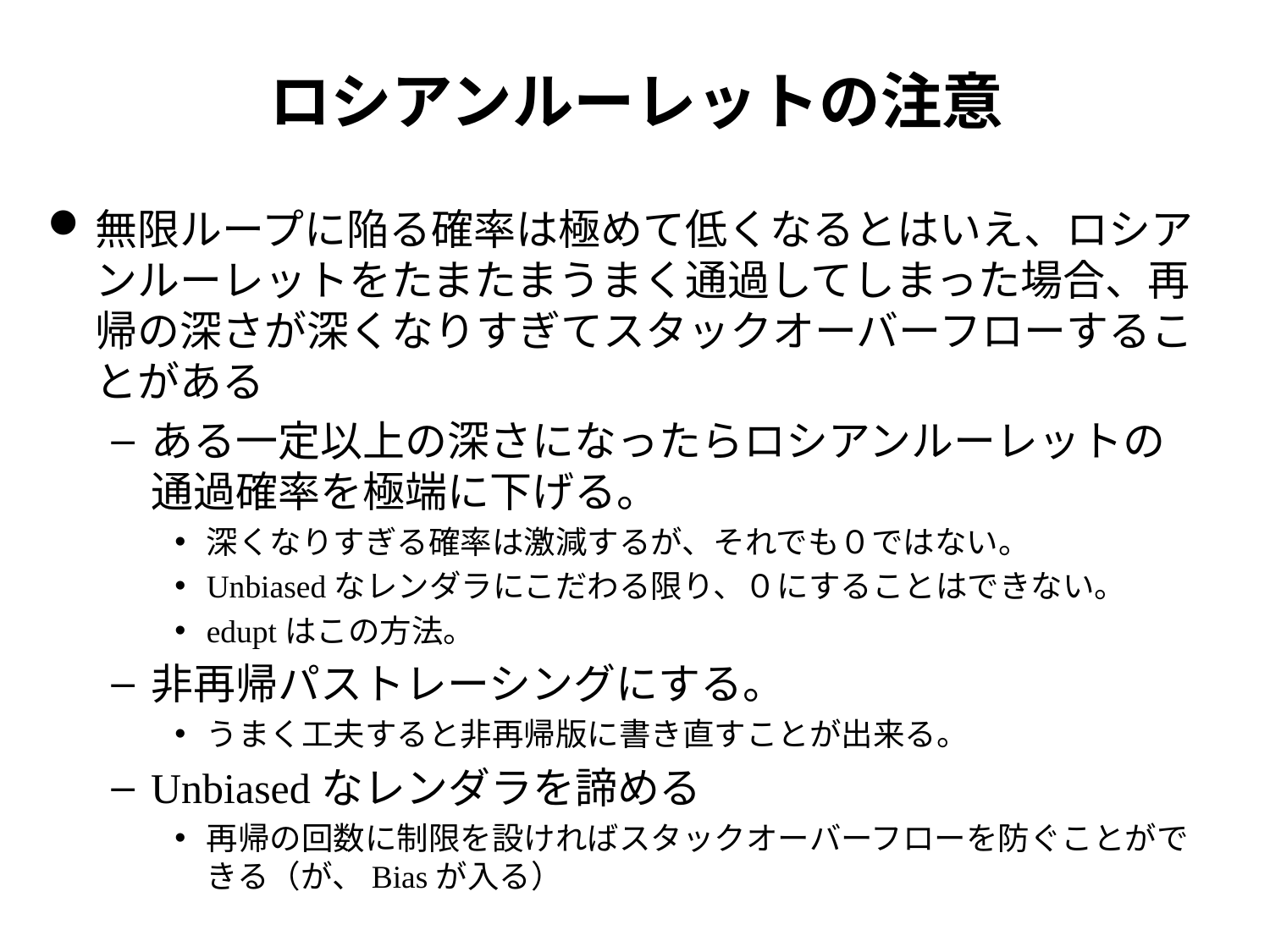

# ロシアンルーレットの注意
無限ループに陥る確率は極めて低くなるとはいえ、ロシアンルーレットをたまたまうまく通過してしまった場合、再帰の深さが深くなりすぎてスタックオーバーフローすることがある
ある一定以上の深さになったらロシアンルーレットの通過確率を極端に下げる。
深くなりすぎる確率は激減するが、それでも０ではない。
Unbiasedなレンダラにこだわる限り、０にすることはできない。
eduptはこの方法。
非再帰パストレーシングにする。
うまく工夫すると非再帰版に書き直すことが出来る。
Unbiasedなレンダラを諦める
再帰の回数に制限を設ければスタックオーバーフローを防ぐことができる（が、Biasが入る）